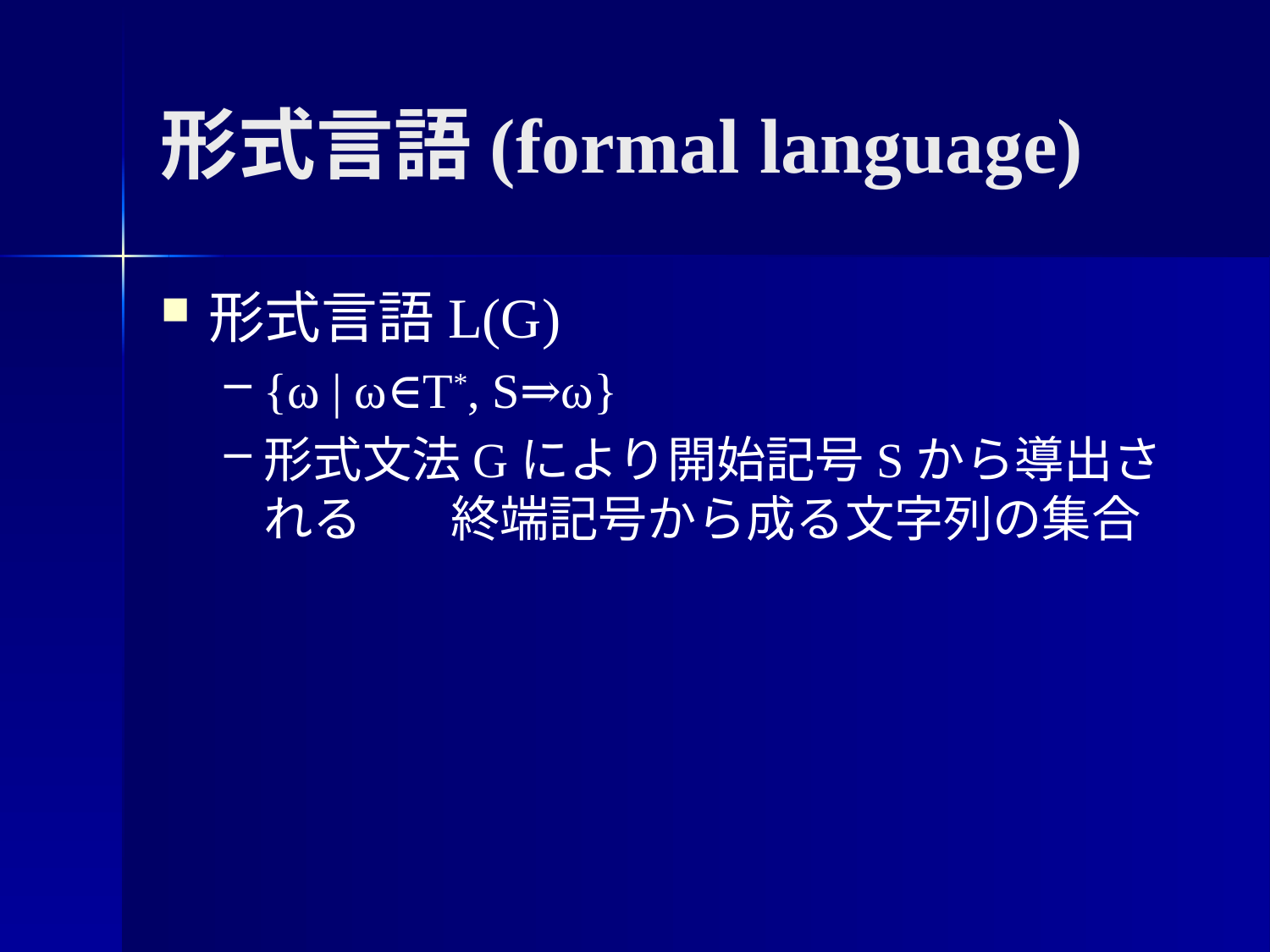

# 形式言語(formal language)
形式言語L(G)
{ω | ω∈T*, S⇒ω}
形式文法Gにより開始記号Sから導出される        終端記号から成る文字列の集合